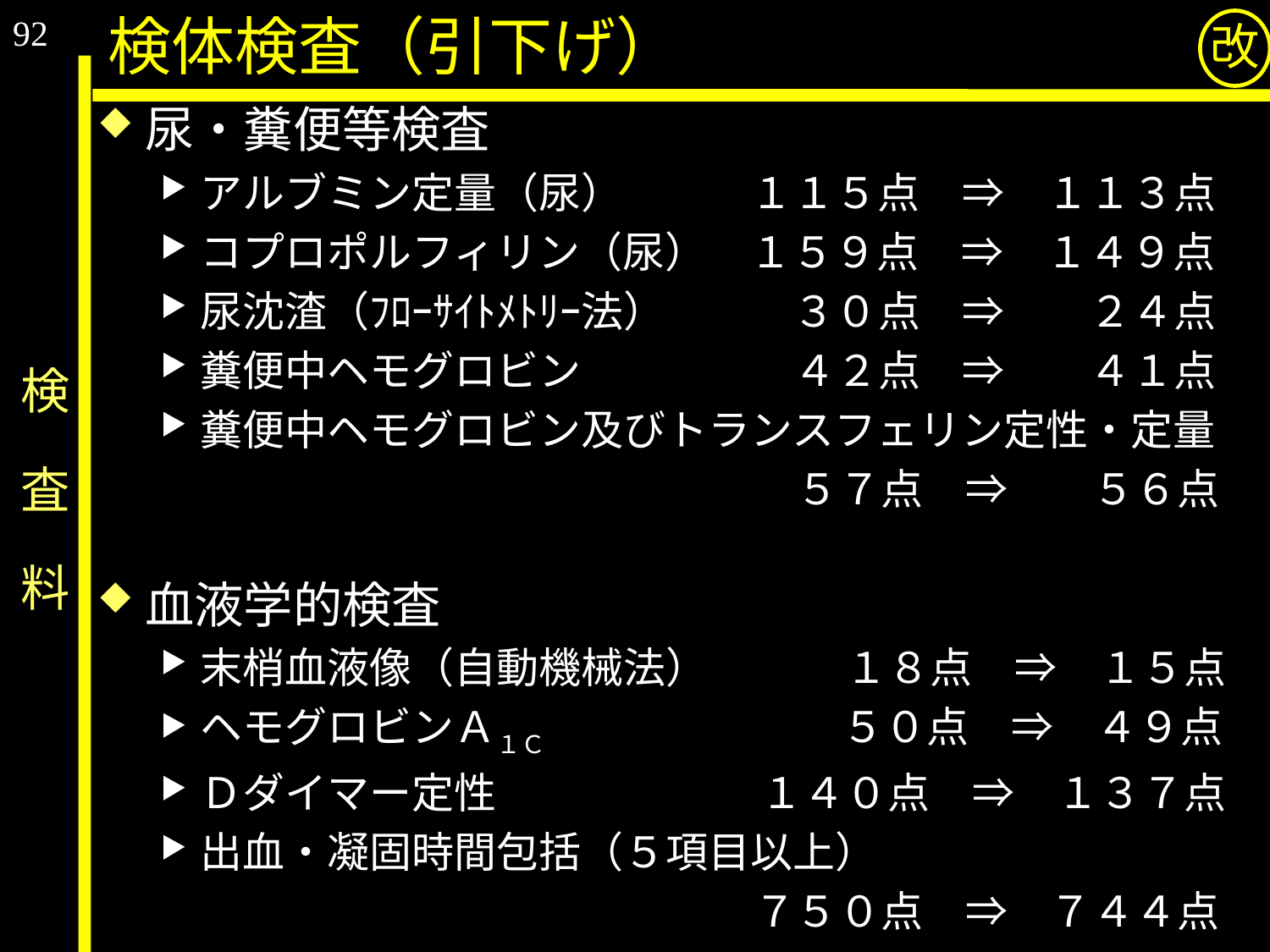

92
検体検査（引下げ）
改

尿・糞便等検査
アルブミン定量（尿）　　　１１５点　⇒　１１３点
コプロポルフィリン（尿）　１５９点　⇒　１４９点
尿沈渣（ﾌﾛｰｻｲﾄﾒﾄﾘｰ法）　　　３０点　⇒　　２４点
糞便中ヘモグロビン　　　　　４２点　⇒　　４１点
糞便中ヘモグロビン及びトランスフェリン定性・定量
　　　　　　　　　　　　　　　５７点　⇒　　５６点
血液学的検査
末梢血液像（自動機械法）　 　　１８点　⇒　１５点
ヘモグロビンＡ１Ｃ　　　　　　　５０点　⇒　４９点
Ｄダイマー定性　　　　　 　１４０点　⇒　１３７点
出血・凝固時間包括（５項目以上）
　　　　　　　　　　　　　　７５０点　⇒　７４４点
# 検　査　料